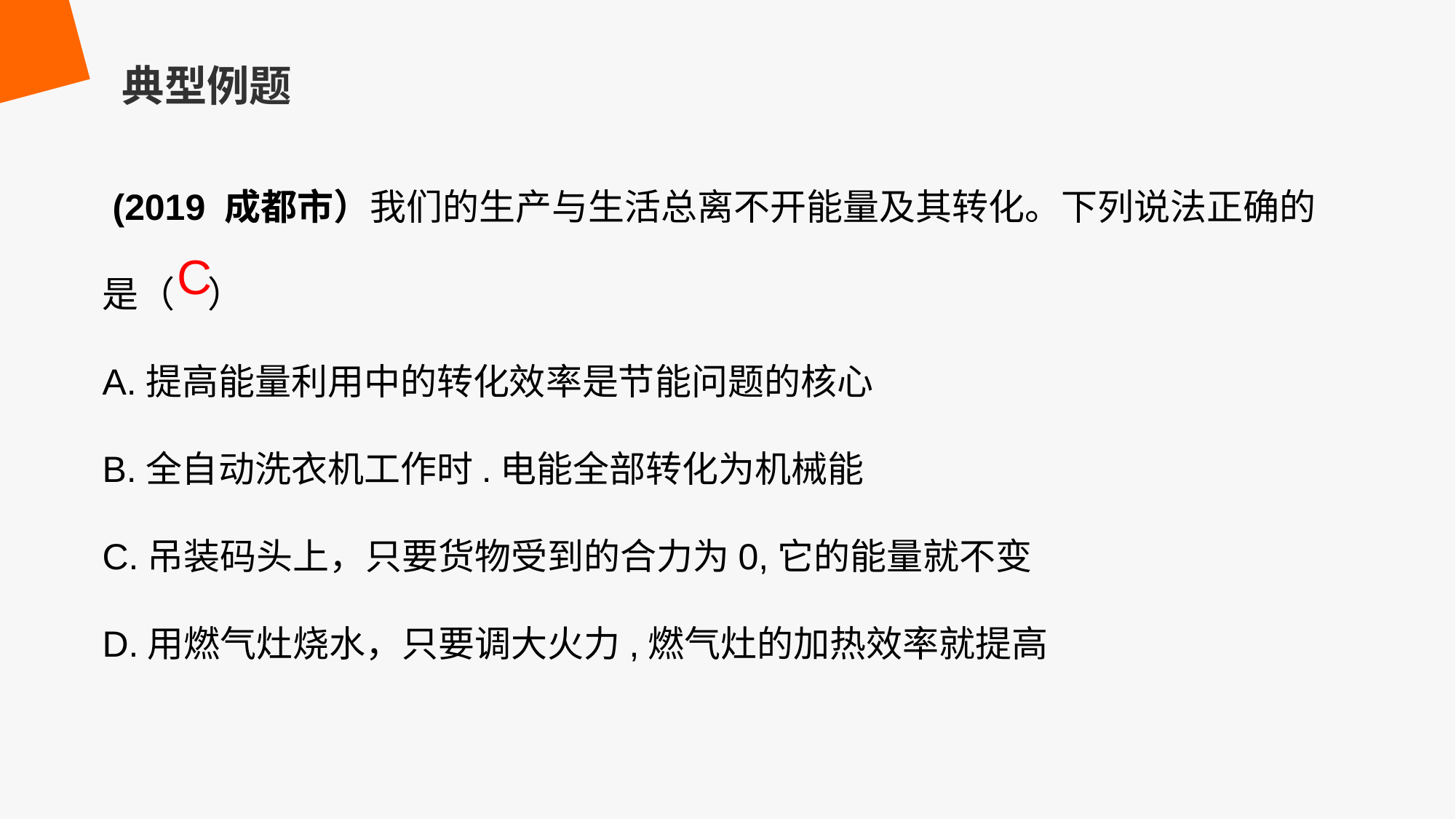

典型例题
 (2019 成都市）我们的生产与生活总离不开能量及其转化。下列说法正确的是（    ）
A.提高能量利用中的转化效率是节能问题的核心
B.全自动洗衣机工作时.电能全部转化为机械能
C.吊装码头上，只要货物受到的合力为0,它的能量就不变
D.用燃气灶烧水，只要调大火力,燃气灶的加热效率就提高
C